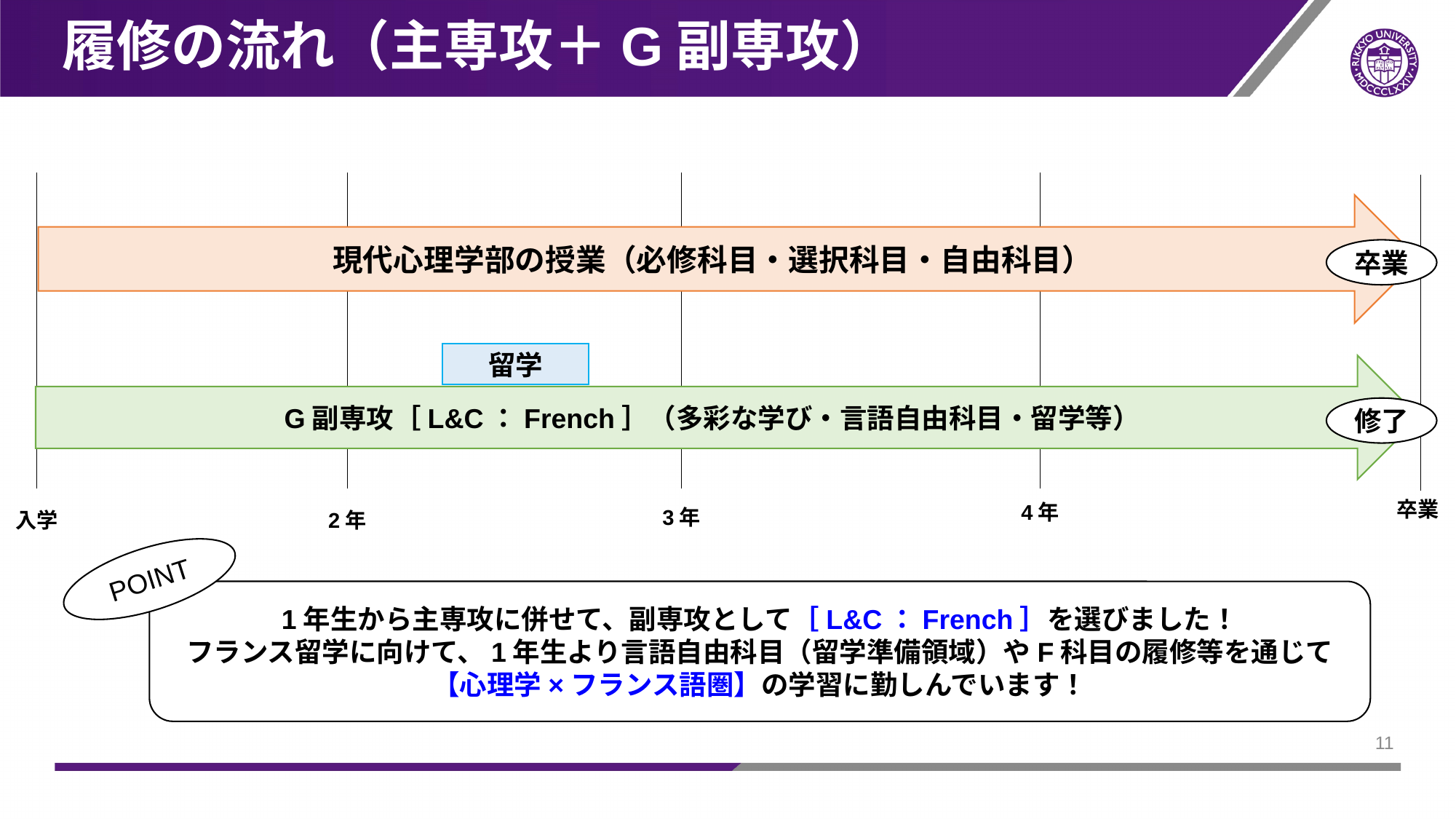

# 履修の流れ（主専攻＋G副専攻）
4年
3年
入学
2年
現代心理学部の授業（必修科目・選択科目・自由科目）
卒業
留学
G副専攻［L&C：French］（多彩な学び・言語自由科目・留学等）
修了
卒業
POINT
1年生から主専攻に併せて、副専攻として［L&C：French］を選びました！
フランス留学に向けて、1年生より言語自由科目（留学準備領域）やF科目の履修等を通じて【心理学×フランス語圏】の学習に勤しんでいます！
11